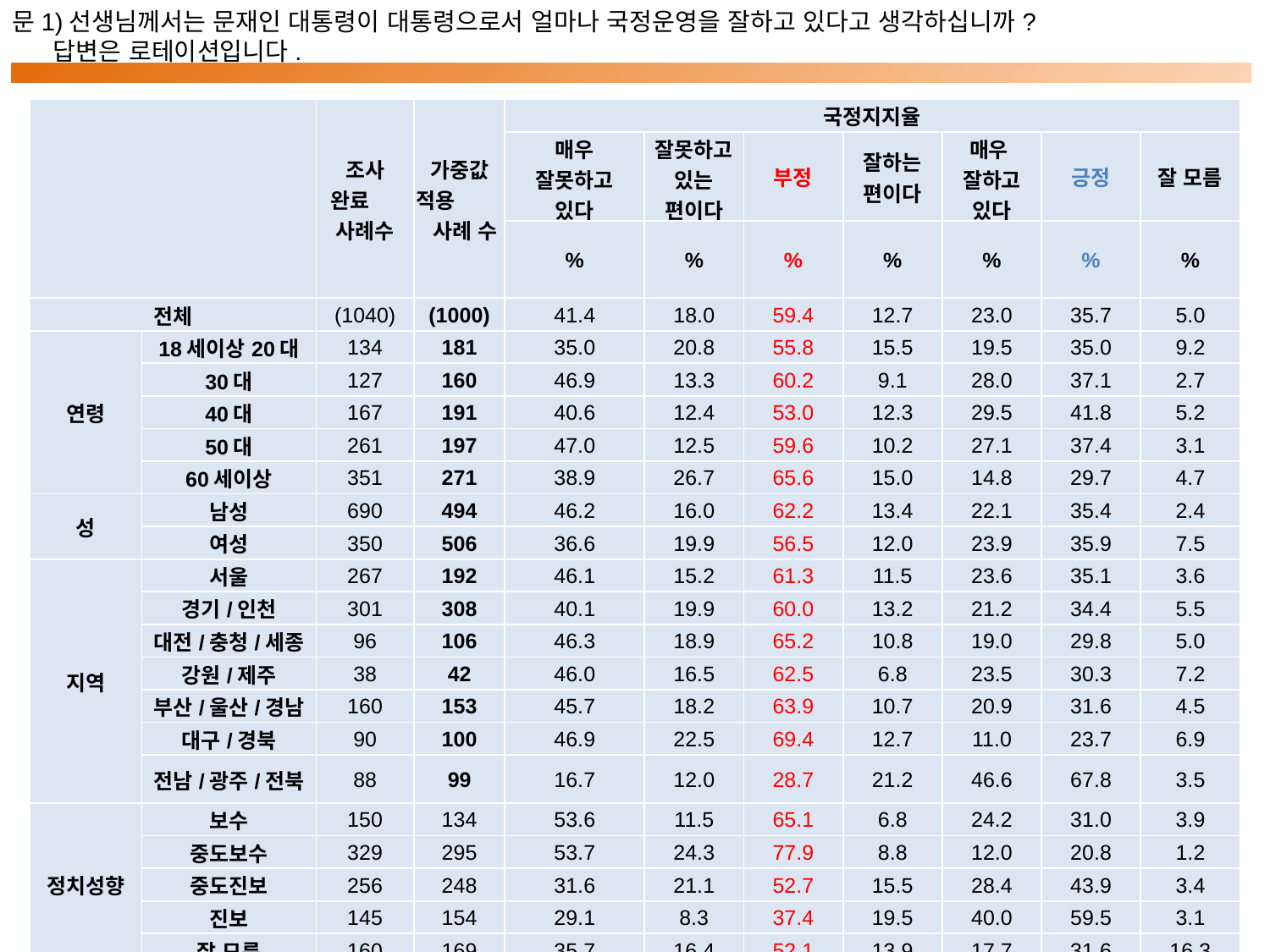

문1)선생님께서는 문재인 대통령이 대통령으로서 얼마나 국정운영을 잘하고 있다고 생각하십니까?
     답변은 로테이션입니다.

|  |  | 조사 완료 사례수 | 가중값 적용 사례 수 | 국정지지율 |  |  |  |  |  |  |
| --- | --- | --- | --- | --- | --- | --- | --- | --- | --- | --- |
|  |  |  |  | 매우 잘못하고 있다 | 잘못하고 있는 편이다 | 부정 | 잘하는 편이다 | 매우 잘하고 있다 | 긍정 | 잘 모름 |
|  |  |  |  | % | % | % | % | % | % | % |
| 전체 |  | (1040) | (1000) | 41.4 | 18.0 | 59.4 | 12.7 | 23.0 | 35.7 | 5.0 |
| 연령 | 18세이상20대 | 134 | 181 | 35.0 | 20.8 | 55.8 | 15.5 | 19.5 | 35.0 | 9.2 |
|  | 30대 | 127 | 160 | 46.9 | 13.3 | 60.2 | 9.1 | 28.0 | 37.1 | 2.7 |
|  | 40대 | 167 | 191 | 40.6 | 12.4 | 53.0 | 12.3 | 29.5 | 41.8 | 5.2 |
|  | 50대 | 261 | 197 | 47.0 | 12.5 | 59.6 | 10.2 | 27.1 | 37.4 | 3.1 |
|  | 60세이상 | 351 | 271 | 38.9 | 26.7 | 65.6 | 15.0 | 14.8 | 29.7 | 4.7 |
| 성 | 남성 | 690 | 494 | 46.2 | 16.0 | 62.2 | 13.4 | 22.1 | 35.4 | 2.4 |
|  | 여성 | 350 | 506 | 36.6 | 19.9 | 56.5 | 12.0 | 23.9 | 35.9 | 7.5 |
| 지역 | 서울 | 267 | 192 | 46.1 | 15.2 | 61.3 | 11.5 | 23.6 | 35.1 | 3.6 |
|  | 경기/인천 | 301 | 308 | 40.1 | 19.9 | 60.0 | 13.2 | 21.2 | 34.4 | 5.5 |
|  | 대전/충청/세종 | 96 | 106 | 46.3 | 18.9 | 65.2 | 10.8 | 19.0 | 29.8 | 5.0 |
|  | 강원/제주 | 38 | 42 | 46.0 | 16.5 | 62.5 | 6.8 | 23.5 | 30.3 | 7.2 |
|  | 부산/울산/경남 | 160 | 153 | 45.7 | 18.2 | 63.9 | 10.7 | 20.9 | 31.6 | 4.5 |
|  | 대구/경북 | 90 | 100 | 46.9 | 22.5 | 69.4 | 12.7 | 11.0 | 23.7 | 6.9 |
|  | 전남/광주/전북 | 88 | 99 | 16.7 | 12.0 | 28.7 | 21.2 | 46.6 | 67.8 | 3.5 |
| 정치성향 | 보수 | 150 | 134 | 53.6 | 11.5 | 65.1 | 6.8 | 24.2 | 31.0 | 3.9 |
|  | 중도보수 | 329 | 295 | 53.7 | 24.3 | 77.9 | 8.8 | 12.0 | 20.8 | 1.2 |
|  | 중도진보 | 256 | 248 | 31.6 | 21.1 | 52.7 | 15.5 | 28.4 | 43.9 | 3.4 |
|  | 진보 | 145 | 154 | 29.1 | 8.3 | 37.4 | 19.5 | 40.0 | 59.5 | 3.1 |
|  | 잘 모름 | 160 | 169 | 35.7 | 16.4 | 52.1 | 13.9 | 17.7 | 31.6 | 16.3 |